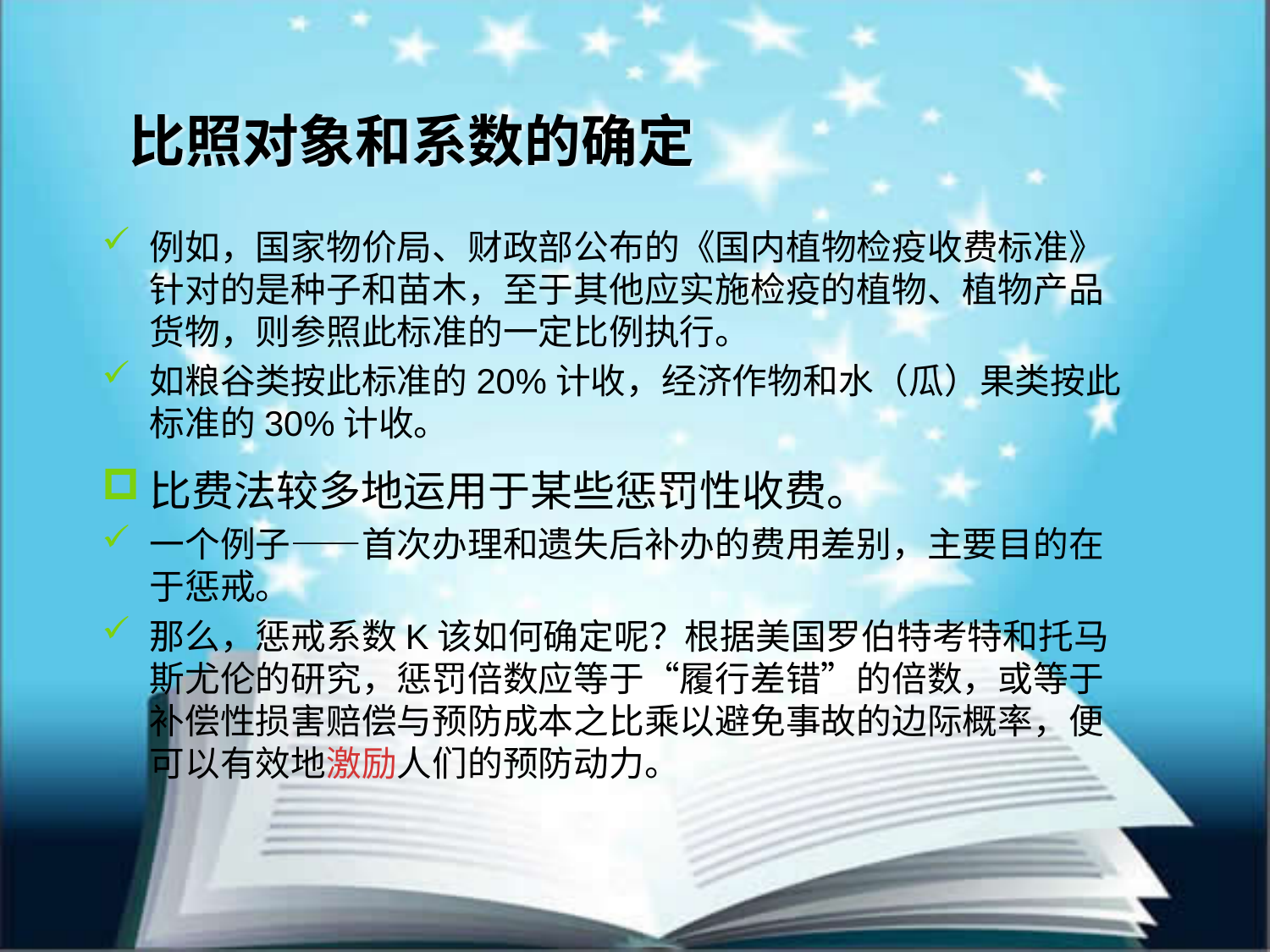

# 比照对象和系数的确定
例如，国家物价局、财政部公布的《国内植物检疫收费标准》针对的是种子和苗木，至于其他应实施检疫的植物、植物产品货物，则参照此标准的一定比例执行。
如粮谷类按此标准的20%计收，经济作物和水（瓜）果类按此标准的30%计收。
比费法较多地运用于某些惩罚性收费。
一个例子——首次办理和遗失后补办的费用差别，主要目的在于惩戒。
那么，惩戒系数K该如何确定呢？根据美国罗伯特考特和托马斯尤伦的研究，惩罚倍数应等于“履行差错”的倍数，或等于补偿性损害赔偿与预防成本之比乘以避免事故的边际概率，便可以有效地激励人们的预防动力。